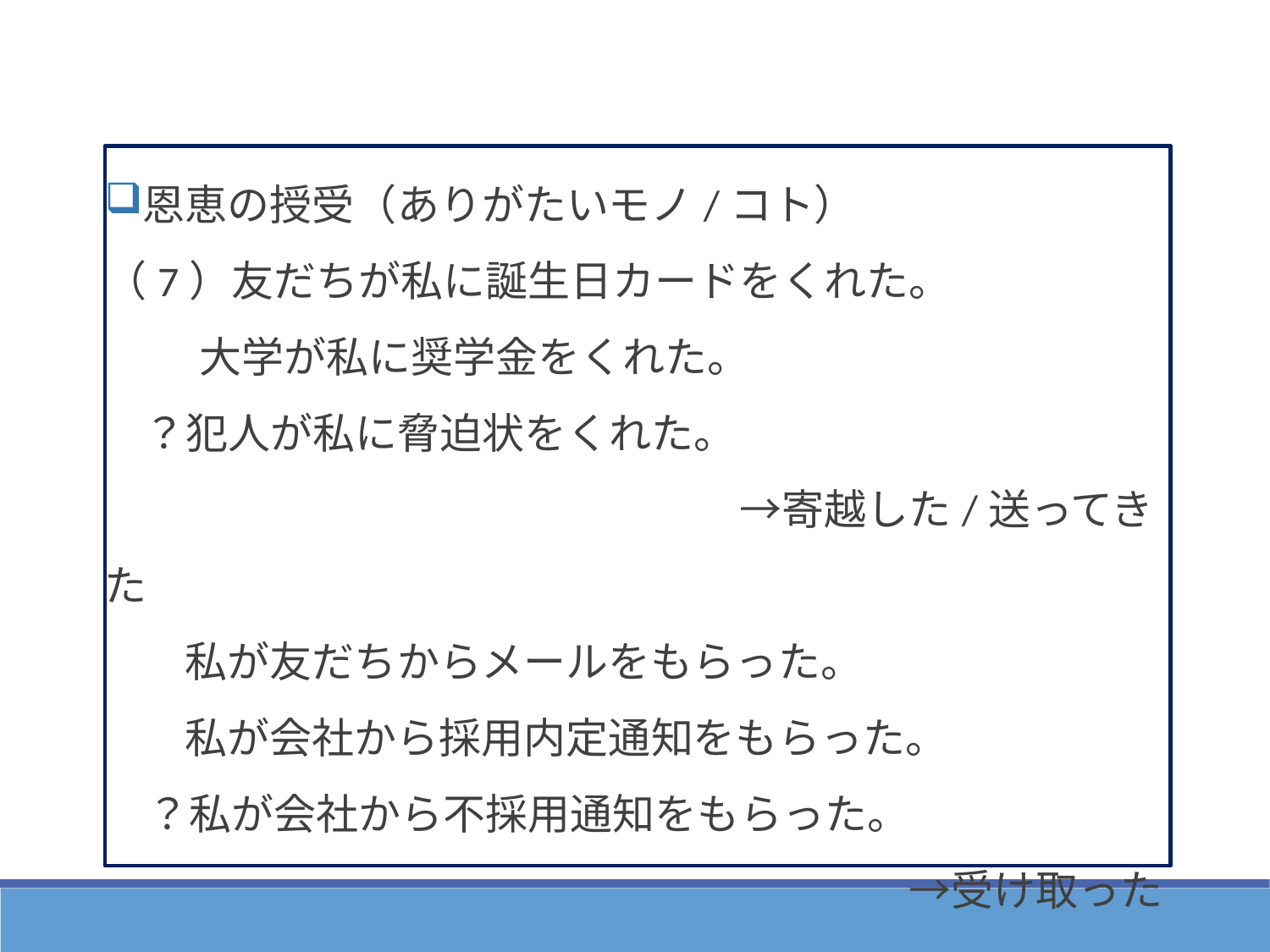

恩恵の授受（ありがたいモノ/コト）
（7）友だちが私に誕生日カードをくれた。
　　 大学が私に奨学金をくれた。
   ？犯人が私に脅迫状をくれた。
　　　　　　　　　　　　　　　→寄越した/送ってきた
　    私が友だちからメールをもらった。
　    私が会社から採用内定通知をもらった。
　？私が会社から不採用通知をもらった。
　　　　　　　　　　　　　　　　　　　→受け取った
27